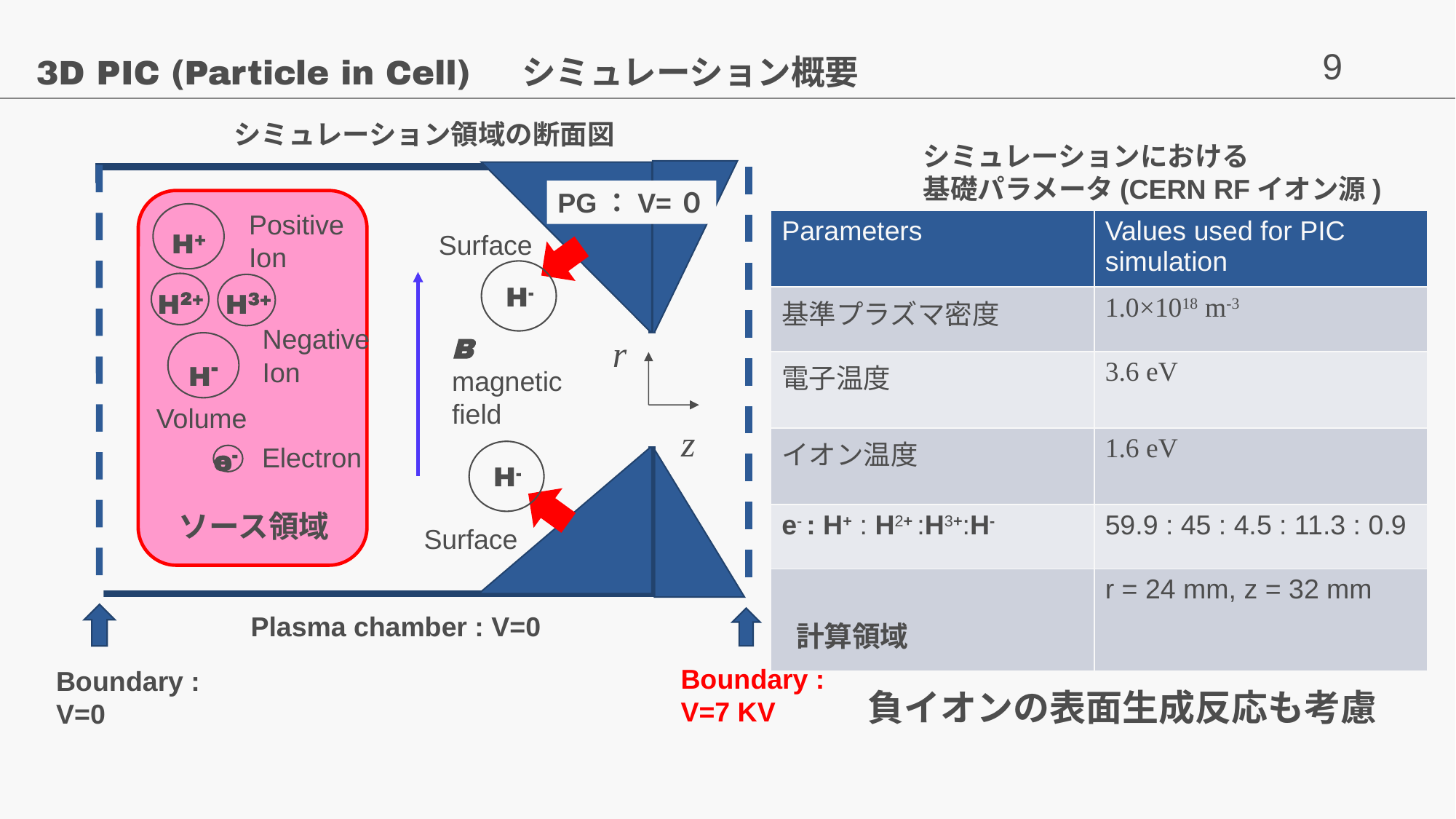

3D PIC (Particle in Cell) 　シミュレーション概要
シミュレーション領域の断面図
シミュレーションにおける
基礎パラメータ(CERN RFイオン源)

PG：V=０

Positive
Ion

H+
Negative
Ion

H-
e-
Electron
| Parameters | Values used for PIC simulation |
| --- | --- |
| 基準プラズマ密度 | 1.0×1018 m-3 |
| 電子温度 | 3.6 eV |
| イオン温度 | 1.6 eV |
| e- : H+ : H2+ :H3+:H- | 59.9 : 45 : 4.5 : 11.3 : 0.9 |
| 計算領域 | r = 24 mm, z = 32 mm |
Surface

H-

H2+
H3+
B
magnetic
field
r

z

Volume

H-

ソース領域
Surface
Plasma chamber : V=0

Boundary :
V=7 KV
Boundary :
V=0
負イオンの表面生成反応も考慮